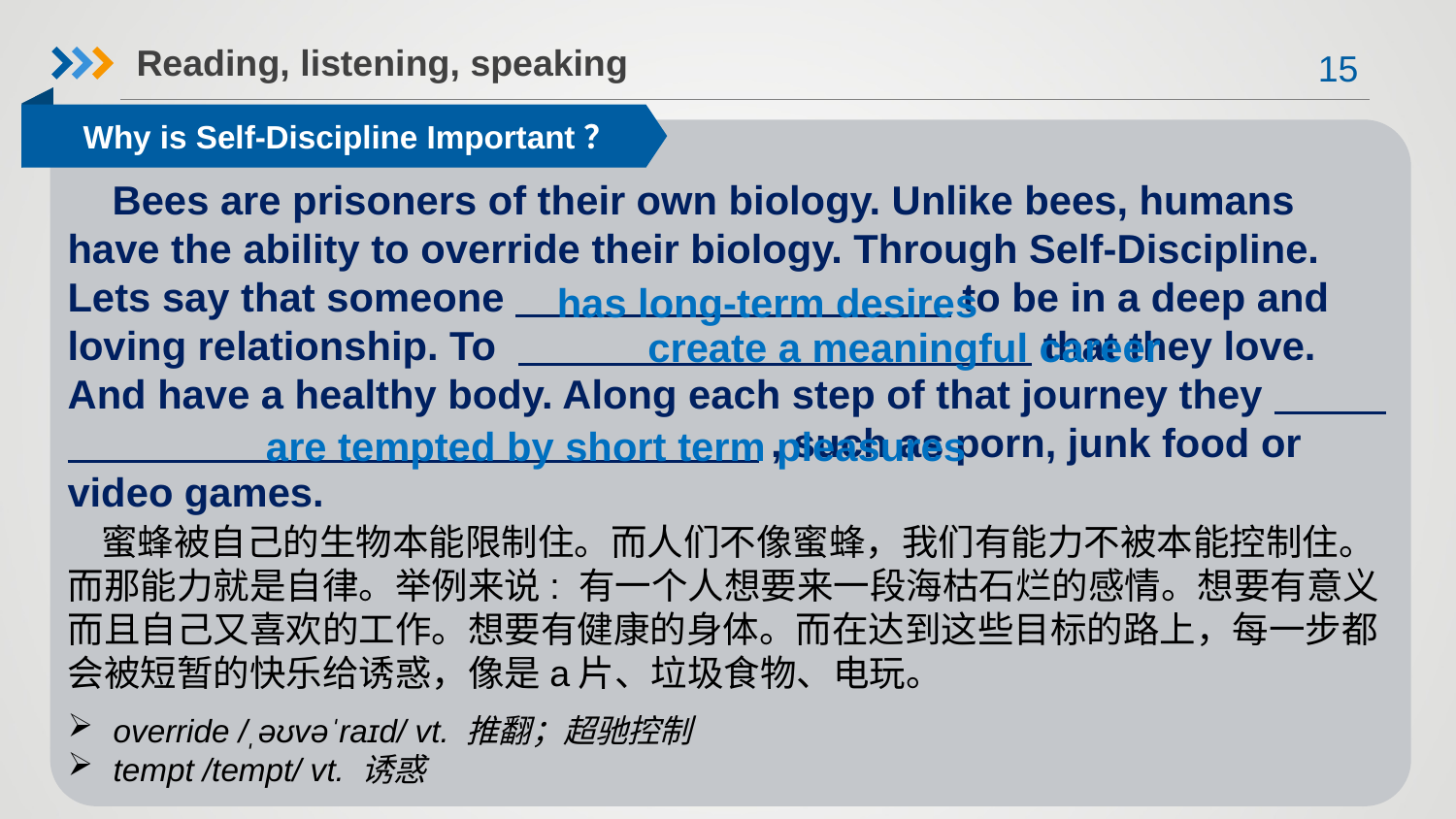

Reading, listening, speaking

Why is Self-Discipline Important？

    Bees are prisoners of their own biology. Unlike bees, humans have the ability to override their biology. Through Self-Discipline. Lets say that someone                                         to be in a deep and loving relationship. To                                                 that they love. And have a healthy body. Along each step of that journey they                                                                           , such as porn, junk food or video games.
has long-term desires
create a meaningful career
are tempted by short term pleasures
   蜜蜂被自己的生物本能限制住。而人们不像蜜蜂，我们有能力不被本能控制住。而那能力就是自律。举例来说: 有一个人想要来一段海枯石烂的感情。想要有意义而且自己又喜欢的工作。想要有健康的身体。而在达到这些目标的路上，每一步都会被短暂的快乐给诱惑，像是a片、垃圾食物、电玩。
override /ˌəʊvəˈraɪd/ vt. 推翻；超驰控制
tempt /tempt/ vt. 诱惑